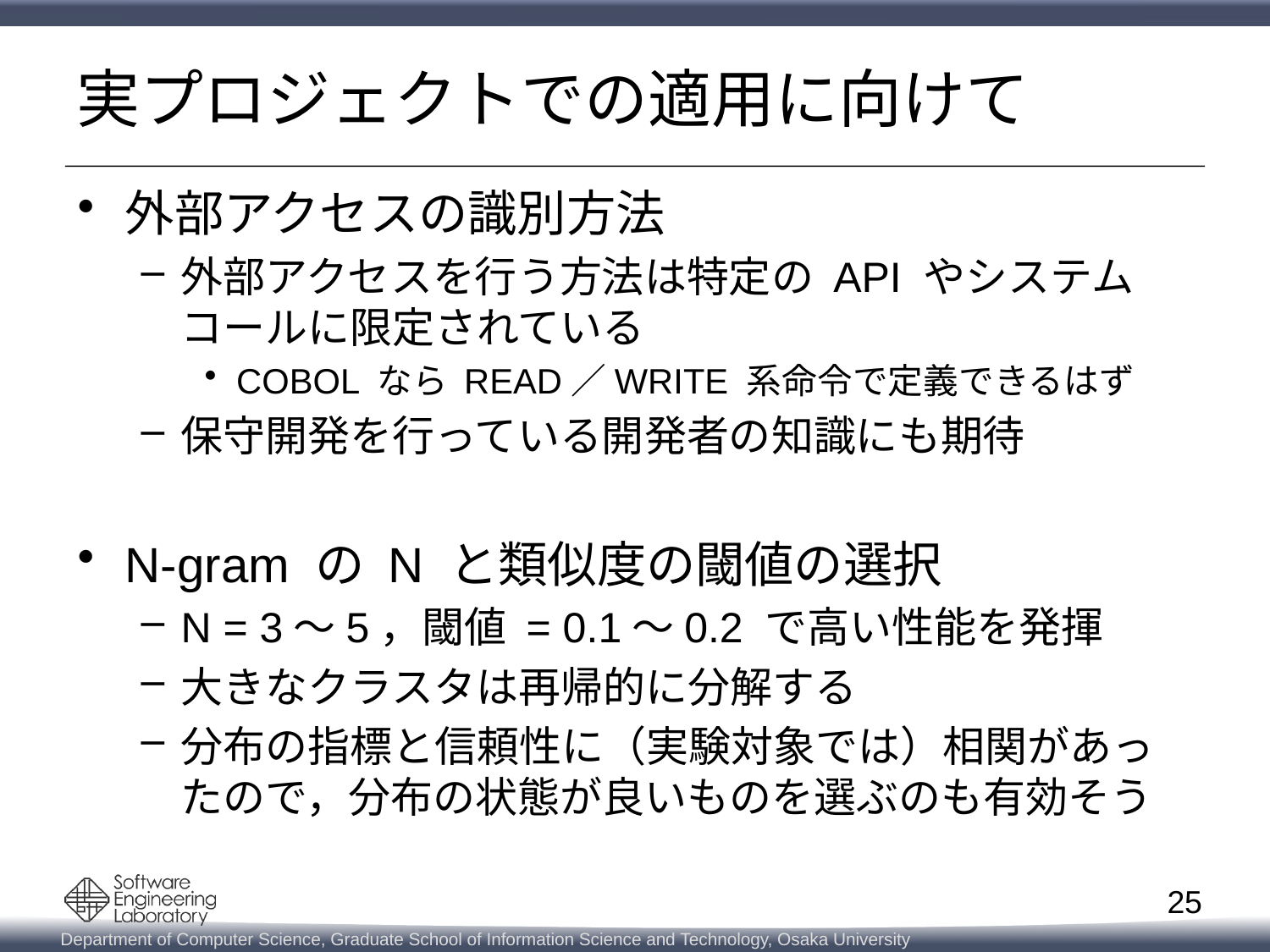

# 実プロジェクトでの適用に向けて
外部アクセスの識別方法
外部アクセスを行う方法は特定の API やシステムコールに限定されている
COBOL なら READ／WRITE 系命令で定義できるはず
保守開発を行っている開発者の知識にも期待

N-gram の N と類似度の閾値の選択
N = 3～5，閾値 = 0.1～0.2 で高い性能を発揮
大きなクラスタは再帰的に分解する
分布の指標と信頼性に（実験対象では）相関があったので，分布の状態が良いものを選ぶのも有効そう

25